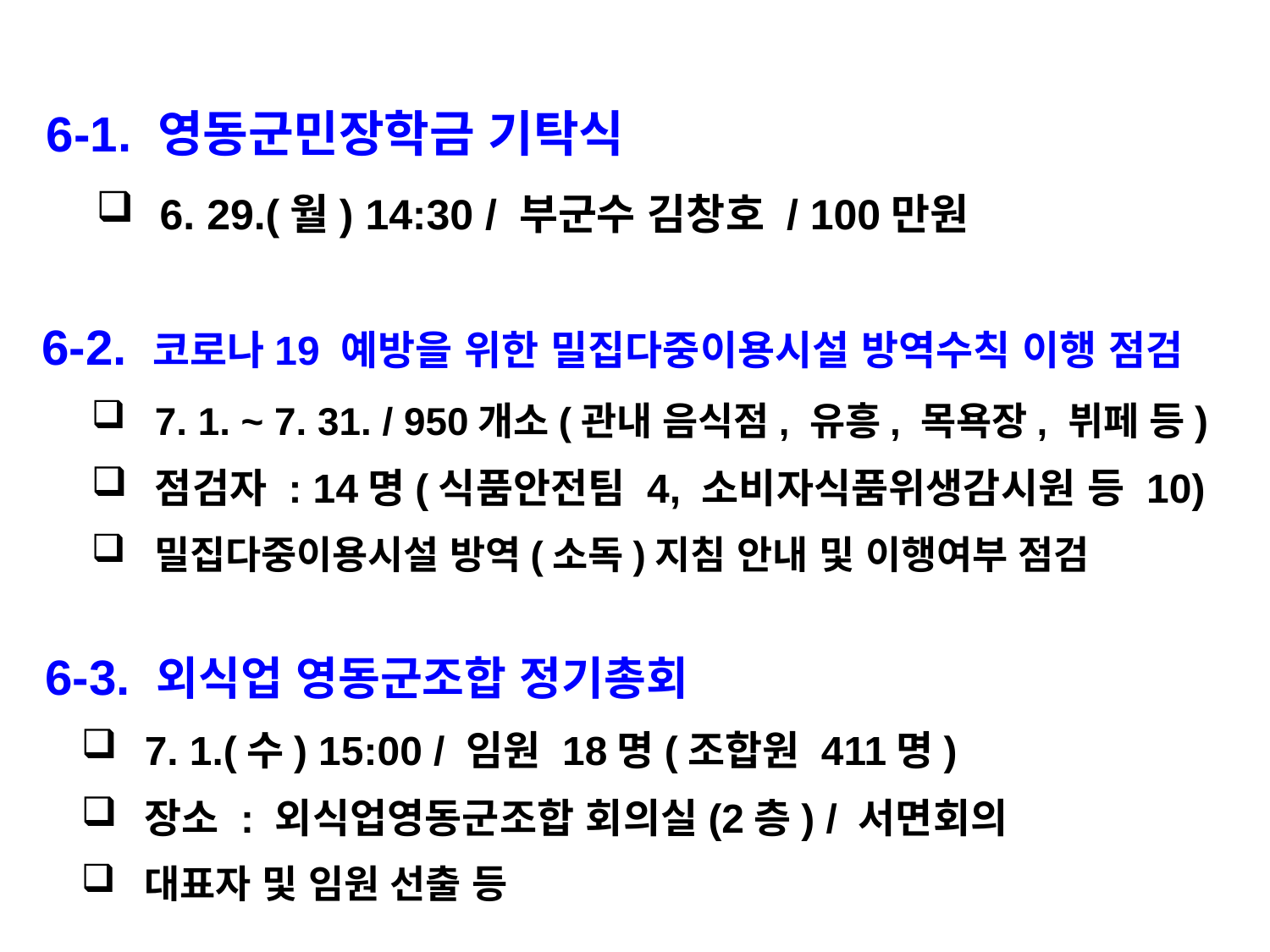

6-1. 영동군민장학금 기탁식
6. 29.(월) 14:30 / 부군수 김창호 / 100만원
 6-2. 코로나19 예방을 위한 밀집다중이용시설 방역수칙 이행 점검
7. 1. ~ 7. 31. / 950개소(관내 음식점, 유흥, 목욕장, 뷔페 등)
점검자 : 14명(식품안전팀 4, 소비자식품위생감시원 등 10)
밀집다중이용시설 방역(소독)지침 안내 및 이행여부 점검
  6-3. 외식업 영동군조합 정기총회
7. 1.(수) 15:00 / 임원 18명(조합원 411명)
장소 : 외식업영동군조합 회의실(2층) / 서면회의
대표자 및 임원 선출 등